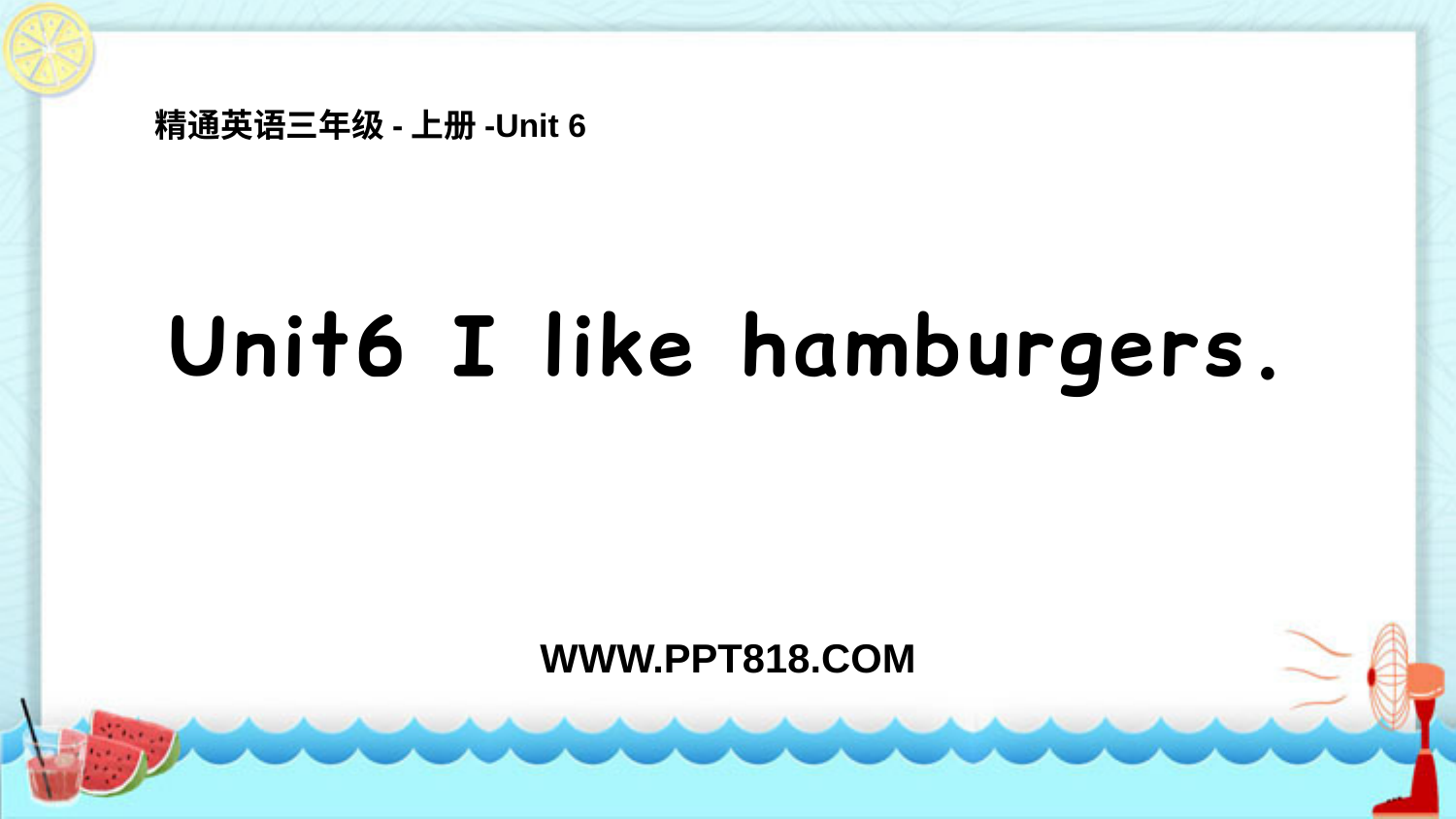

精通英语三年级-上册-Unit 6
# Unit6 I like hamburgers.
WWW.PPT818.COM